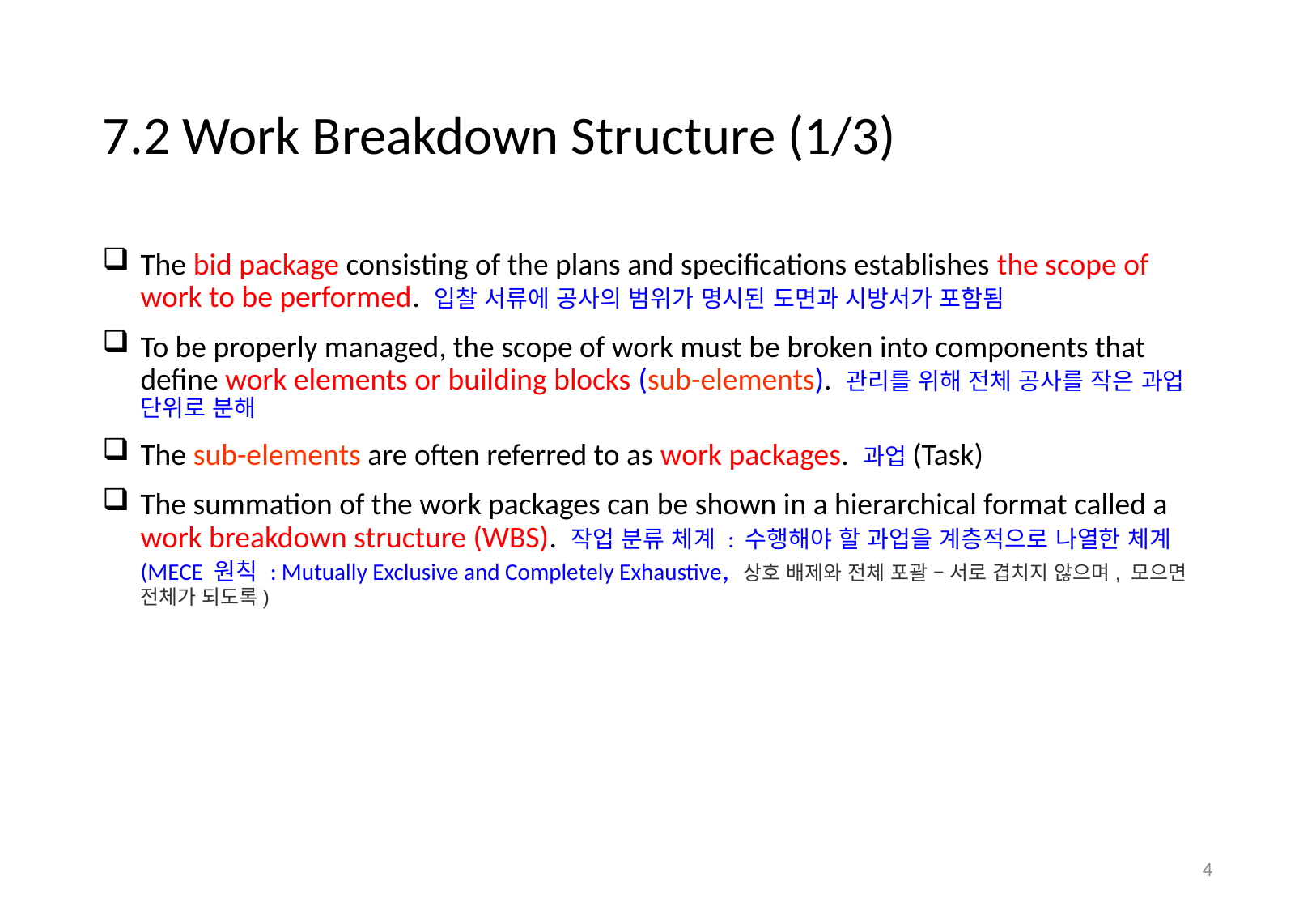

# 7.2 Work Breakdown Structure (1/3)
The bid package consisting of the plans and specifications establishes the scope of work to be performed. 입찰 서류에 공사의 범위가 명시된 도면과 시방서가 포함됨
To be properly managed, the scope of work must be broken into components that define work elements or building blocks (sub-elements). 관리를 위해 전체 공사를 작은 과업 단위로 분해
The sub-elements are often referred to as work packages. 과업(Task)
The summation of the work packages can be shown in a hierarchical format called a work breakdown structure (WBS). 작업 분류 체계 : 수행해야 할 과업을 계층적으로 나열한 체계 (MECE 원칙 : Mutually Exclusive and Completely Exhaustive, 상호 배제와 전체 포괄 – 서로 겹치지 않으며, 모으면 전체가 되도록)
4